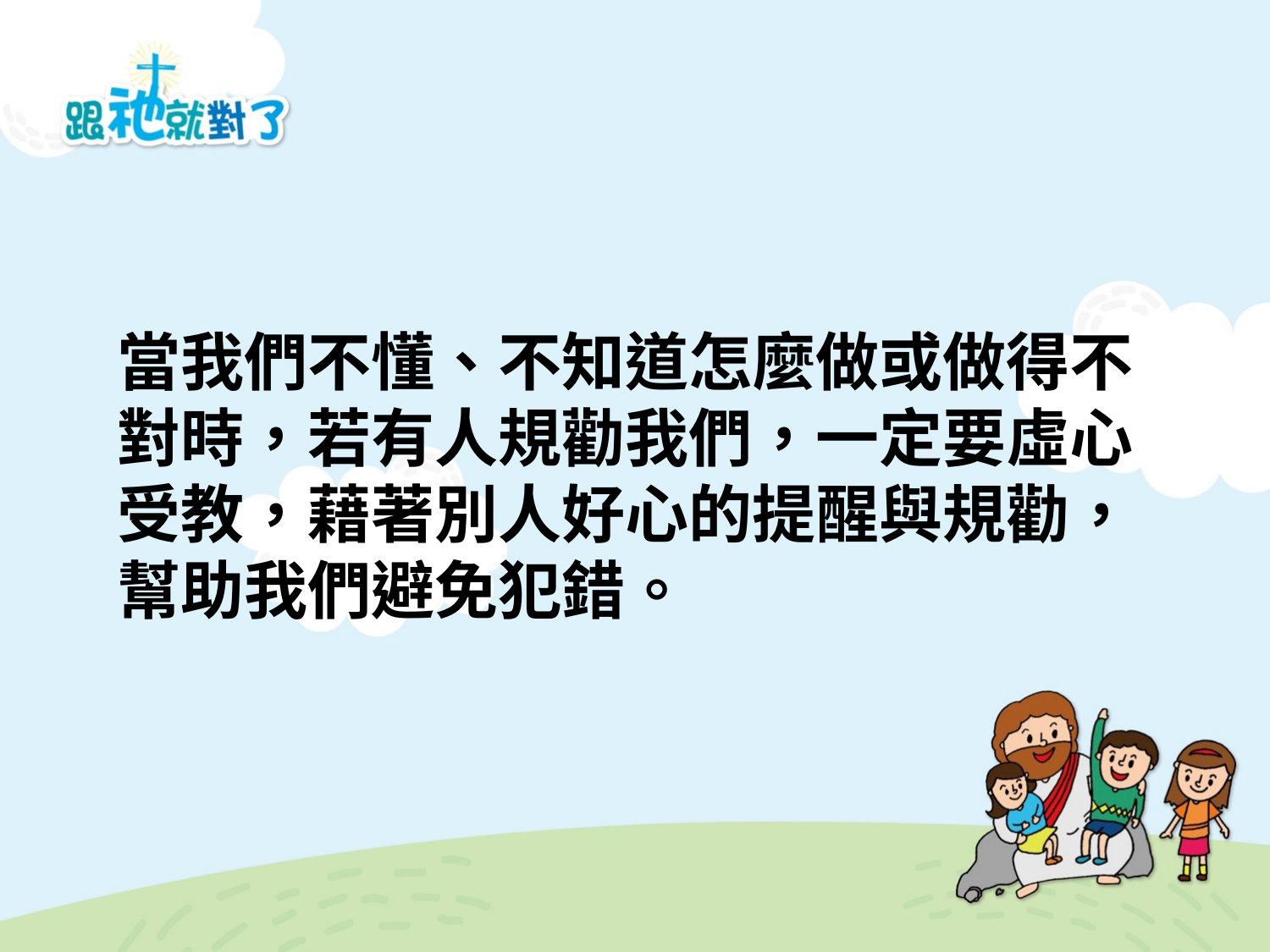

當我們不懂、不知道怎麼做或做得不對時，若有人規勸我們，一定要虛心受教，藉著別人好心的提醒與規勸，幫助我們避免犯錯。